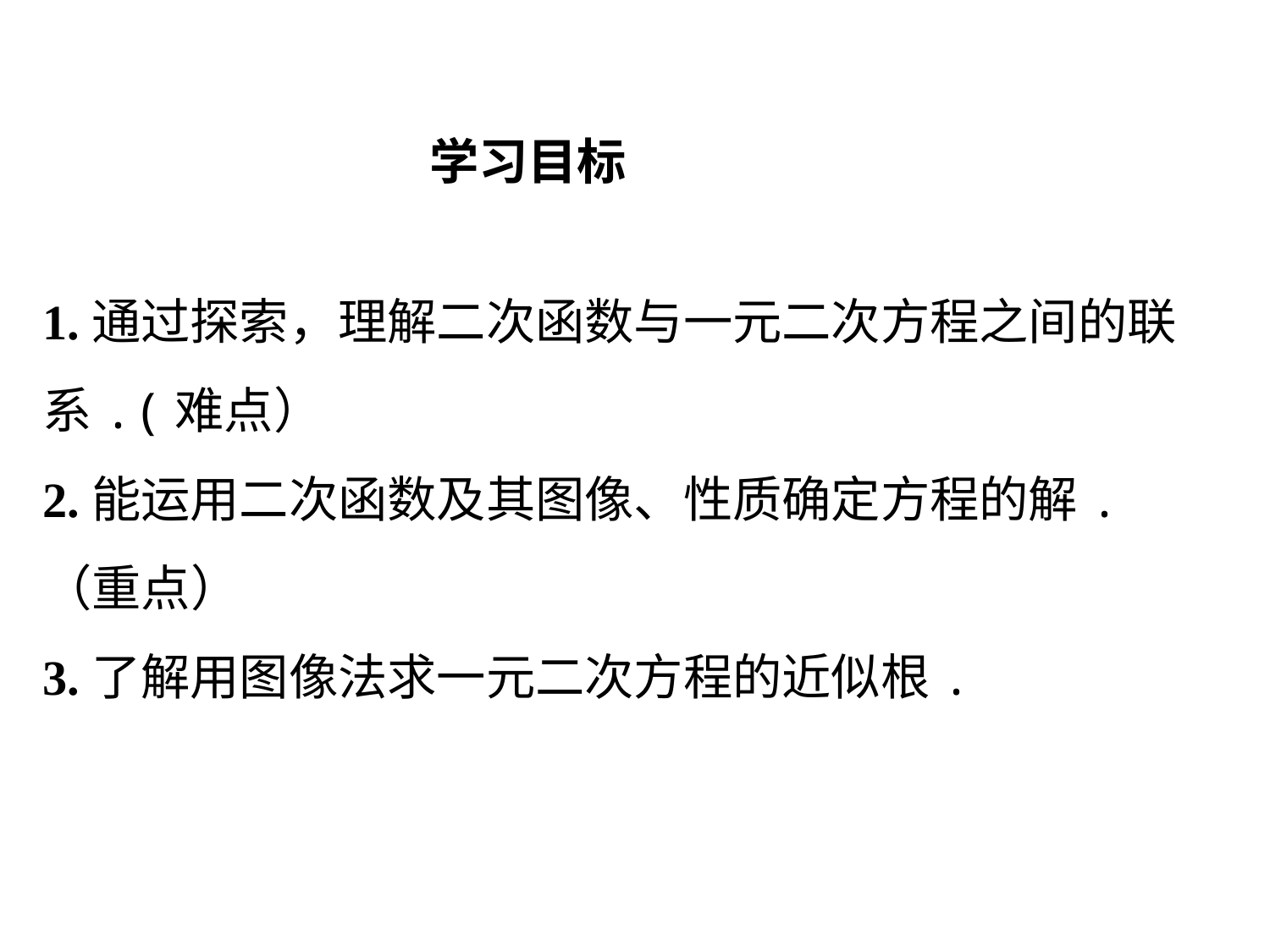

学习目标
1.通过探索，理解二次函数与一元二次方程之间的联系.(难点）
2.能运用二次函数及其图像、性质确定方程的解.
（重点）
3.了解用图像法求一元二次方程的近似根.